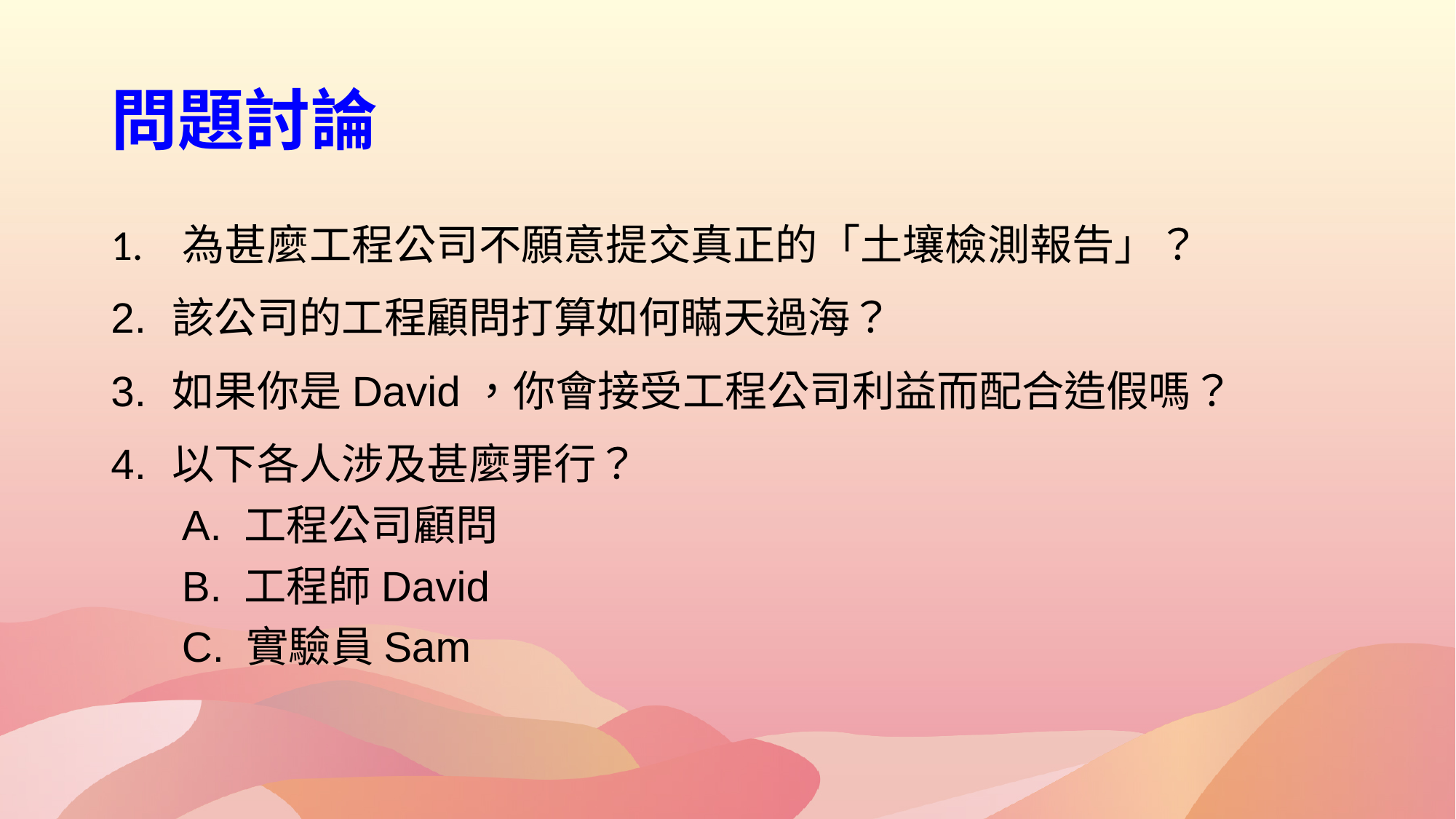

# 問題討論
1.   為甚麼工程公司不願意提交真正的「土壤檢測報告」？
該公司的工程顧問打算如何瞞天過海？
如果你是David，你會接受工程公司利益而配合造假嗎？
以下各人涉及甚麼罪行？
      A. 工程公司顧問
      B. 工程師David
      C. 實驗員Sam